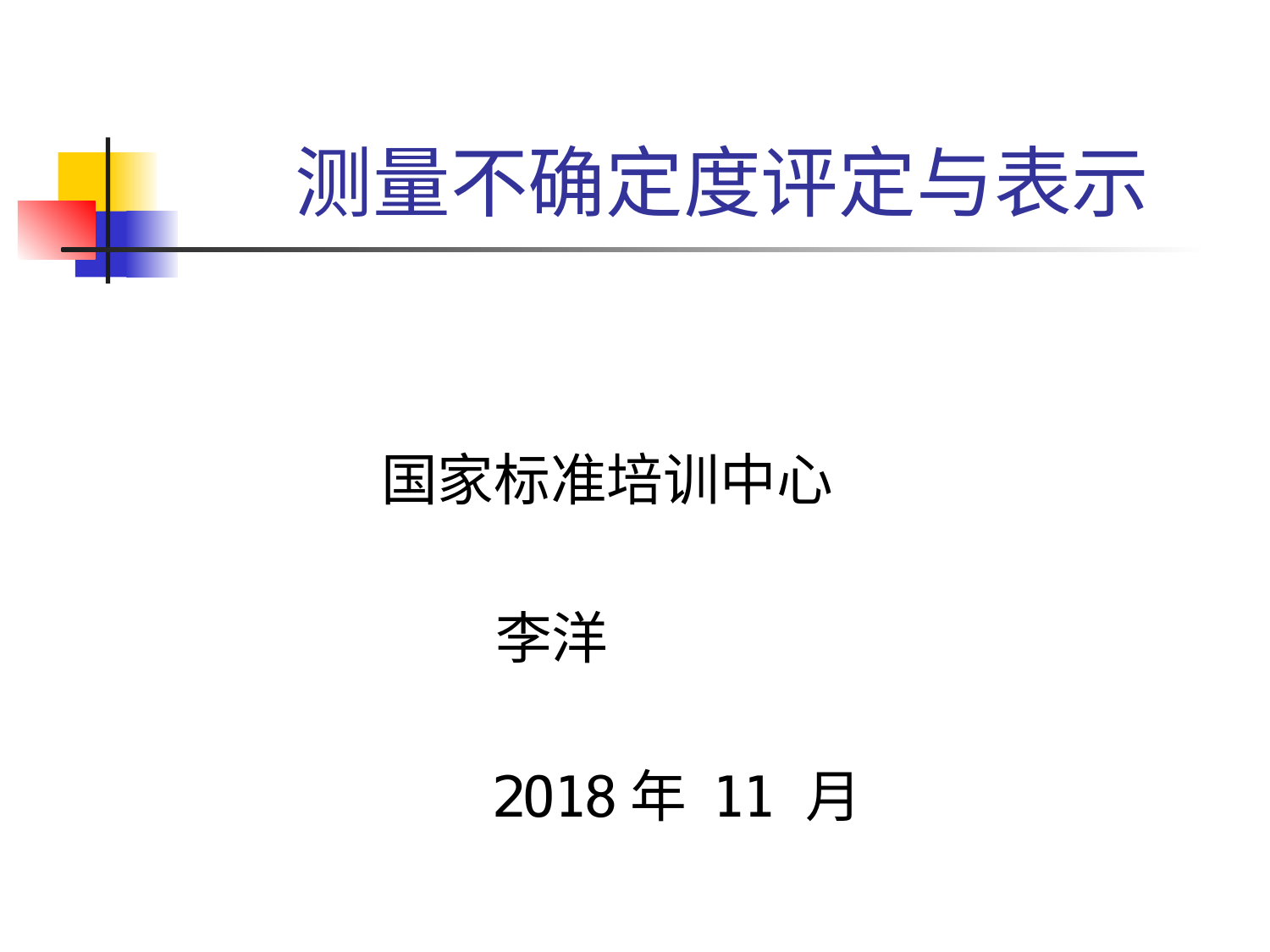

# 测量不确定度评定与表示

               国家标准培训中心

                        李洋

                  2018年 11 月